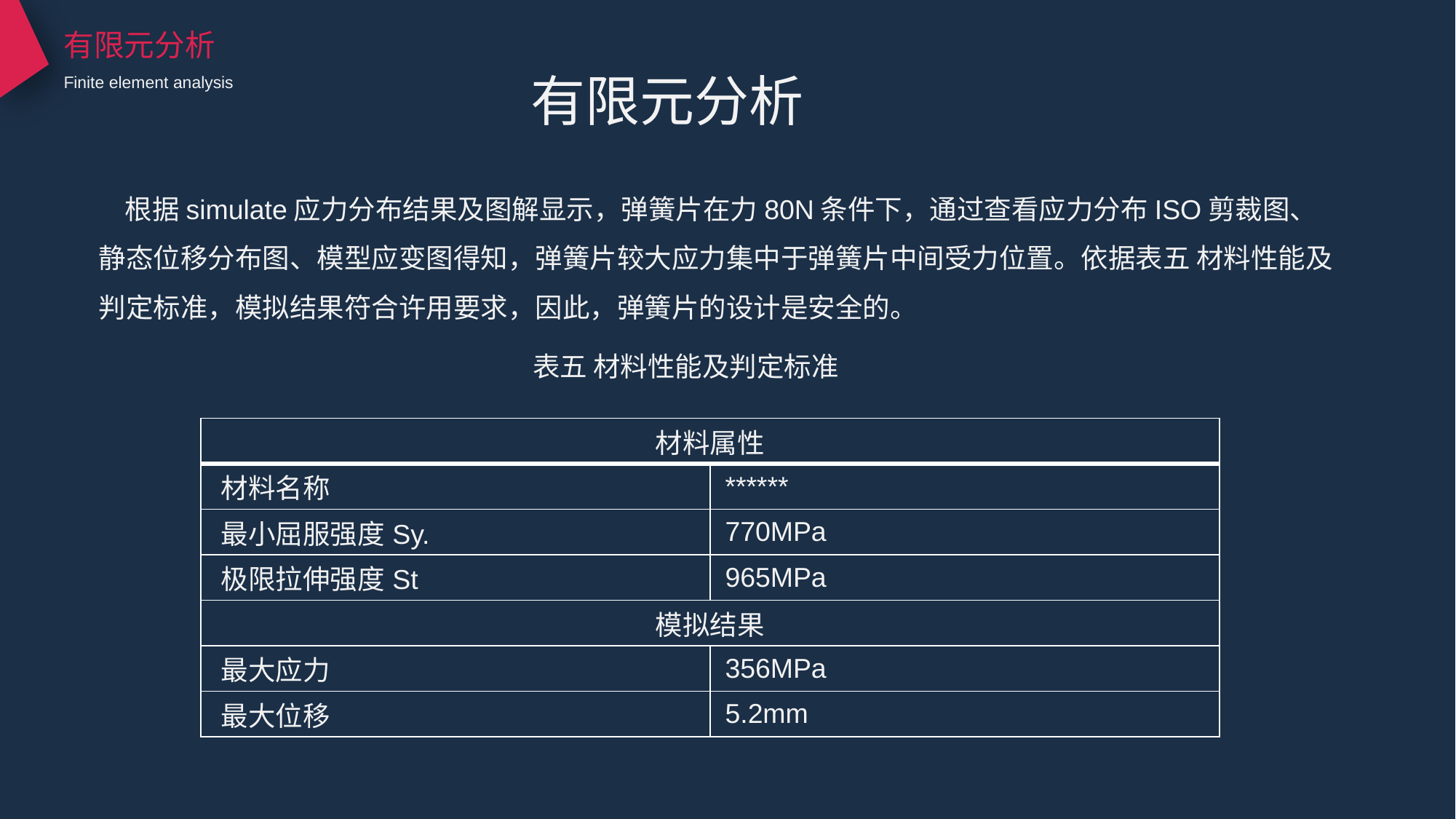

有限元分析
Finite element analysis
有限元分析

      根据simulate应力分布结果及图解显示，弹簧片在力80N条件下，通过查看应力分布ISO剪裁图、静态位移分布图、模型应变图得知，弹簧片较大应力集中于弹簧片中间受力位置。依据表五 材料性能及判定标准，模拟结果符合许用要求，因此，弹簧片的设计是安全的。
表五 材料性能及判定标准
| 材料属性 |  |
| --- | --- |
| 材料名称 | \*\*\*\*\*\* |
| 最小屈服强度Sy. | 770MPa |
| 极限拉伸强度St | 965MPa |
| 模拟结果 |  |
| 最大应力 | 356MPa |
| 最大位移 | 5.2mm |